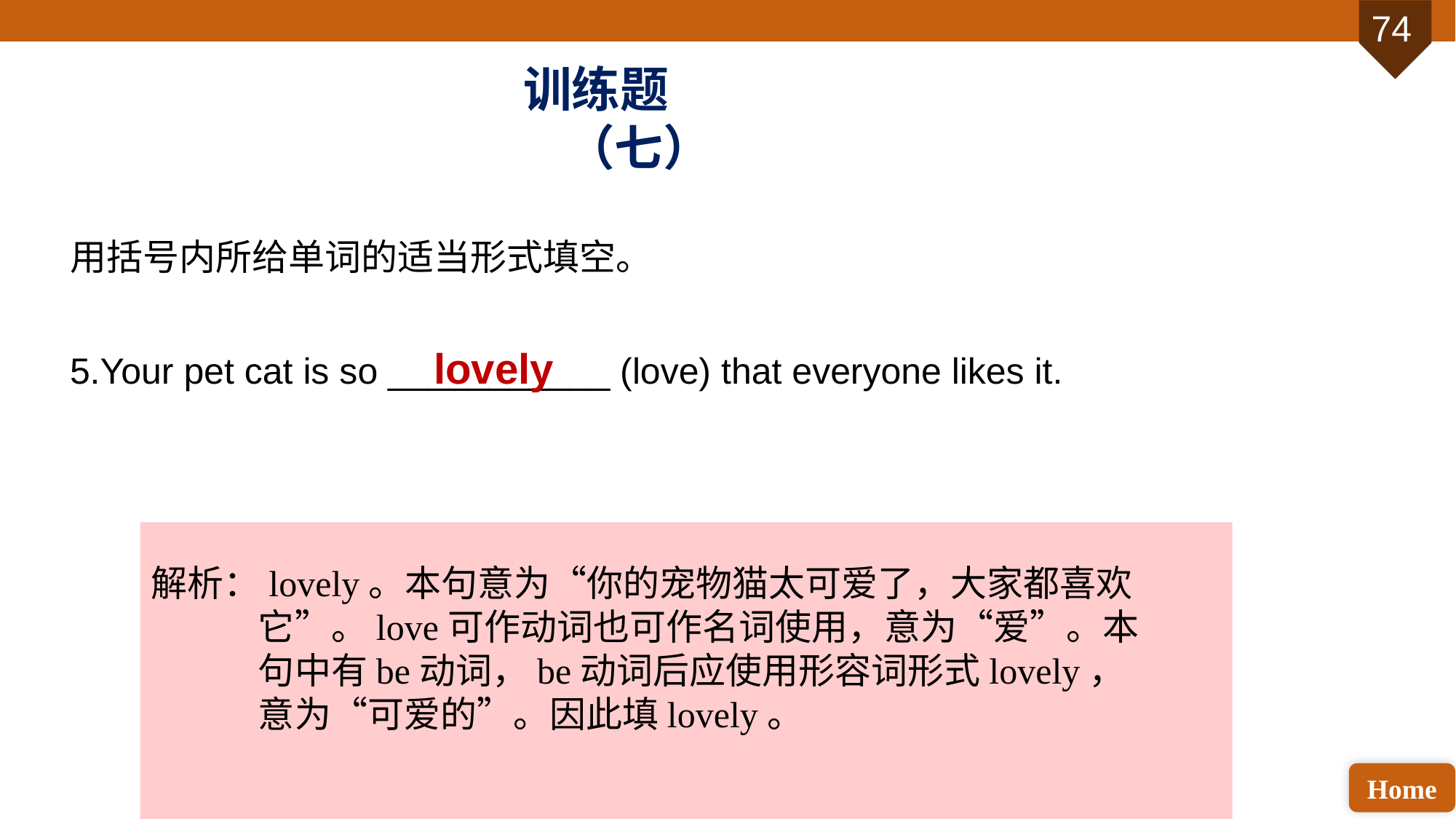

训练题（七）
用括号内所给单词的适当形式填空。

5.Your pet cat is so ___________ (love) that everyone likes it.
lovely

解析：lovely。本句意为“你的宠物猫太可爱了，大家都喜欢它”。love可作动词也可作名词使用，意为“爱”。本句中有be动词，be动词后应使用形容词形式lovely，意为“可爱的”。因此填lovely。